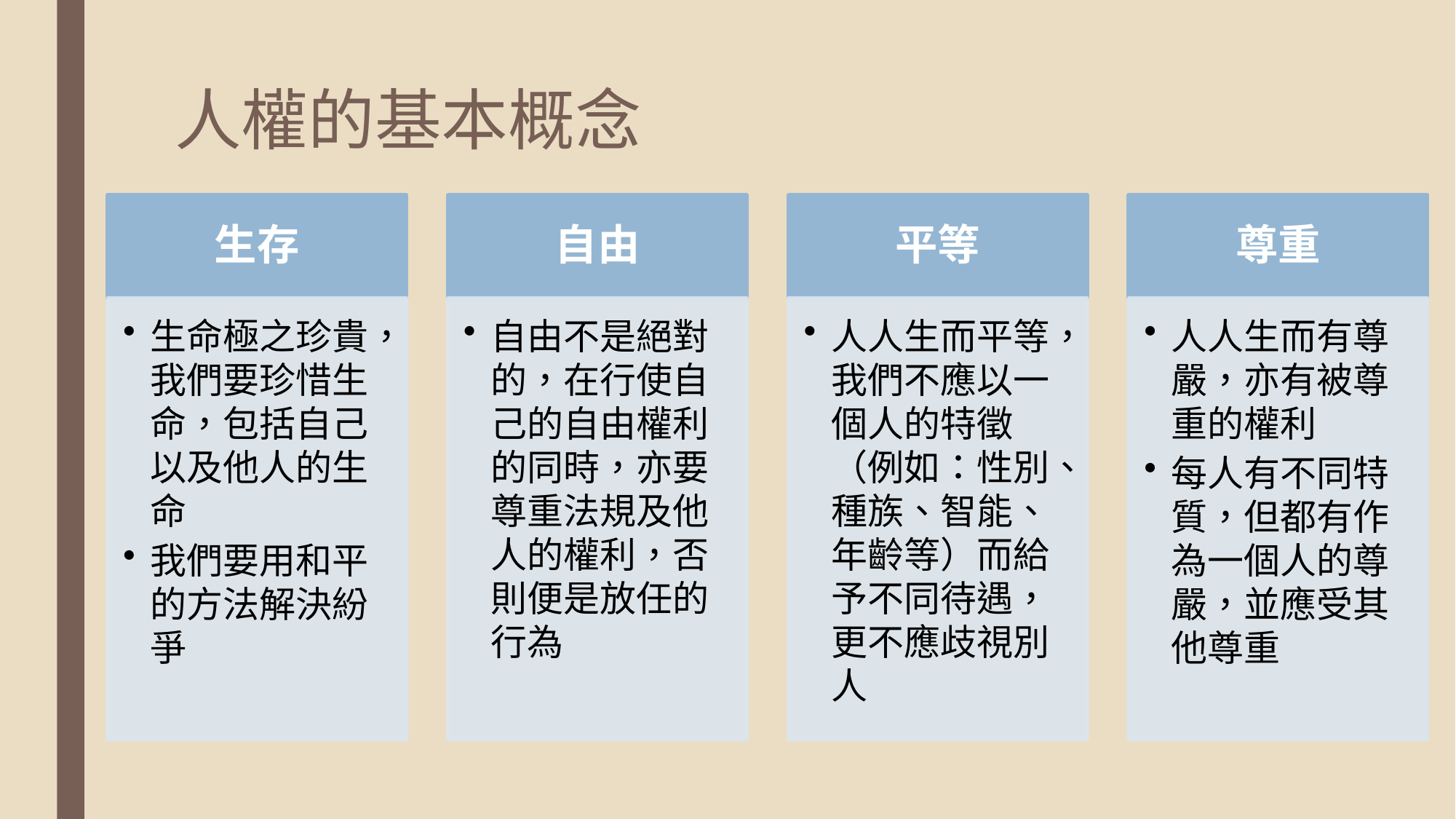

# 人權的基本概念
生存
生命極之珍貴，我們要珍惜生命，包括自己以及他人的生命
我們要用和平的方法解決紛爭
自由
自由不是絕對的，在行使自己的自由權利的同時，亦要尊重法規及他人的權利，否則便是放任的行為
平等
人人生而平等，我們不應以一個人的特徵（例如：性別、種族、智能、年齡等）而給予不同待遇，更不應歧視別人
尊重
人人生而有尊嚴，亦有被尊重的權利
每人有不同特質，但都有作為一個人的尊嚴，並應受其他尊重